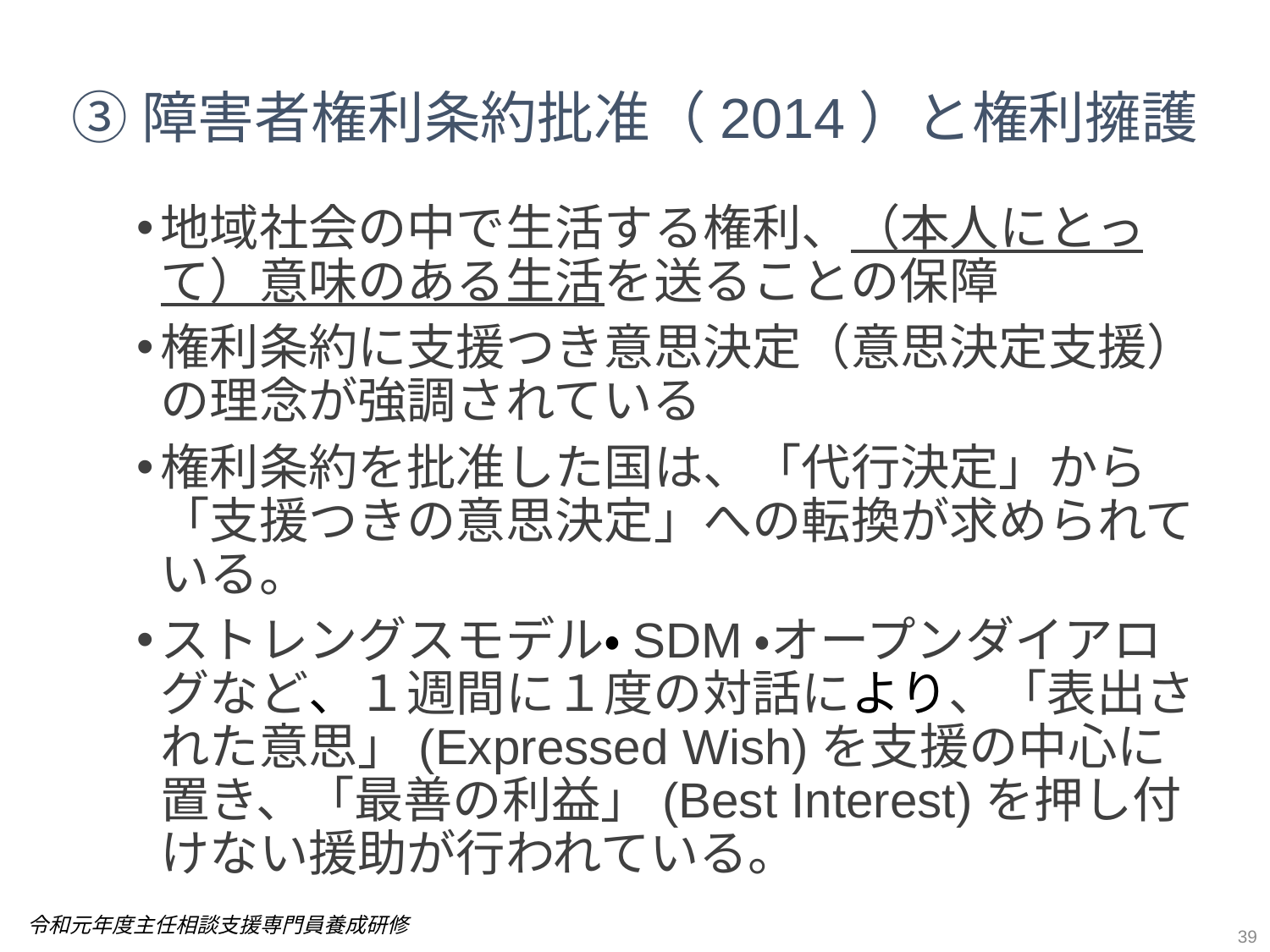

③障害者権利条約批准（2014）と権利擁護
地域社会の中で生活する権利、（本人にとって）意味のある生活を送ることの保障
権利条約に支援つき意思決定（意思決定支援）の理念が強調されている
権利条約を批准した国は、「代行決定」から「支援つきの意思決定」への転換が求められている。
ストレングスモデル・SDM・オープンダイアログなど、１週間に１度の対話により、「表出された意思」(Expressed Wish)を支援の中心に置き、「最善の利益」(Best Interest)を押し付けない援助が行われている。

39